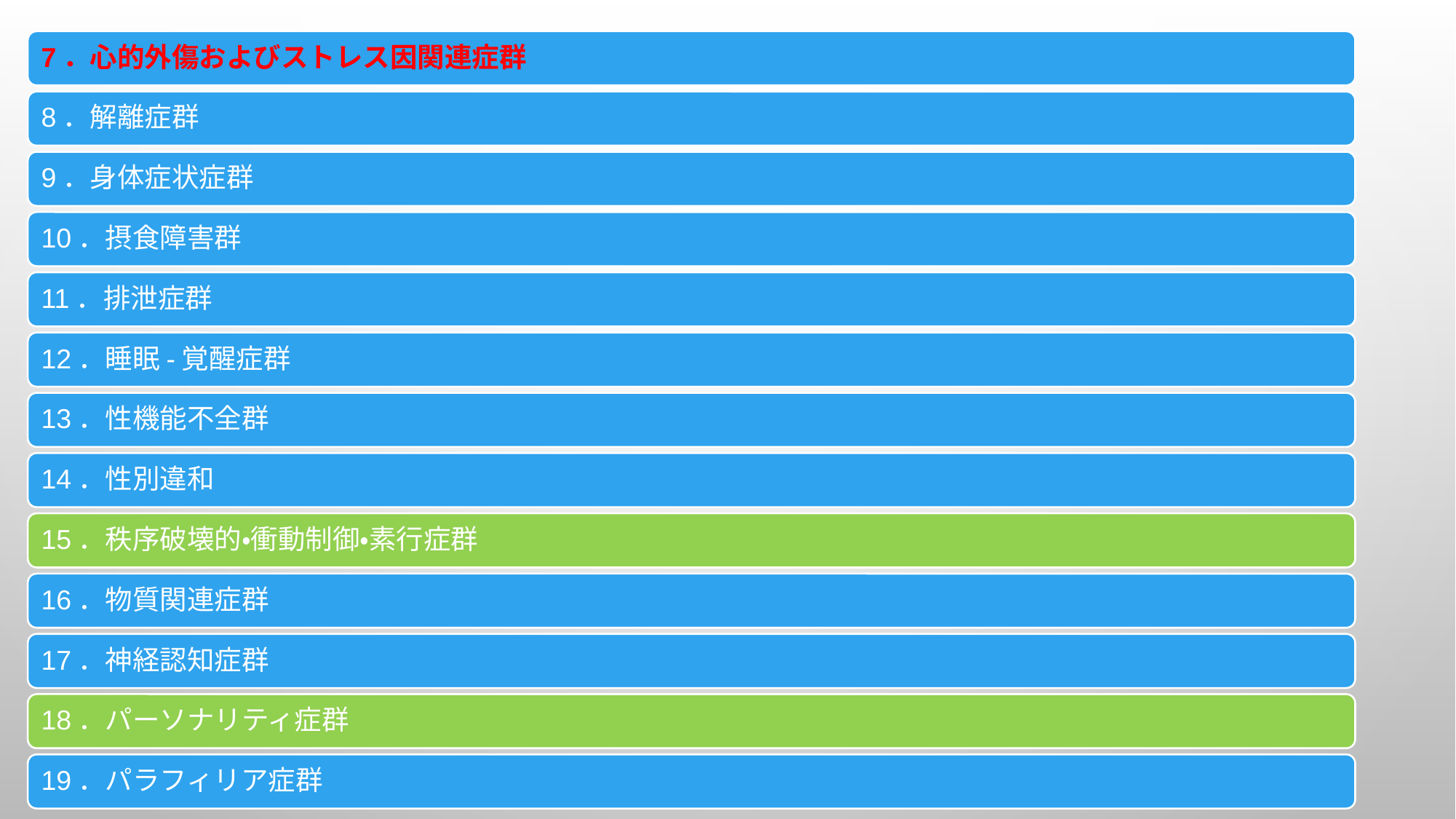

7．心的外傷およびストレス因関連症群
8．解離症群
9．身体症状症群
10．摂食障害群
11．排泄症群
12．睡眠-覚醒症群
13．性機能不全群
14．性別違和
15．秩序破壊的・衝動制御・素行症群
16．物質関連症群
17．神経認知症群
18．パーソナリティ症群
19．パラフィリア症群
#